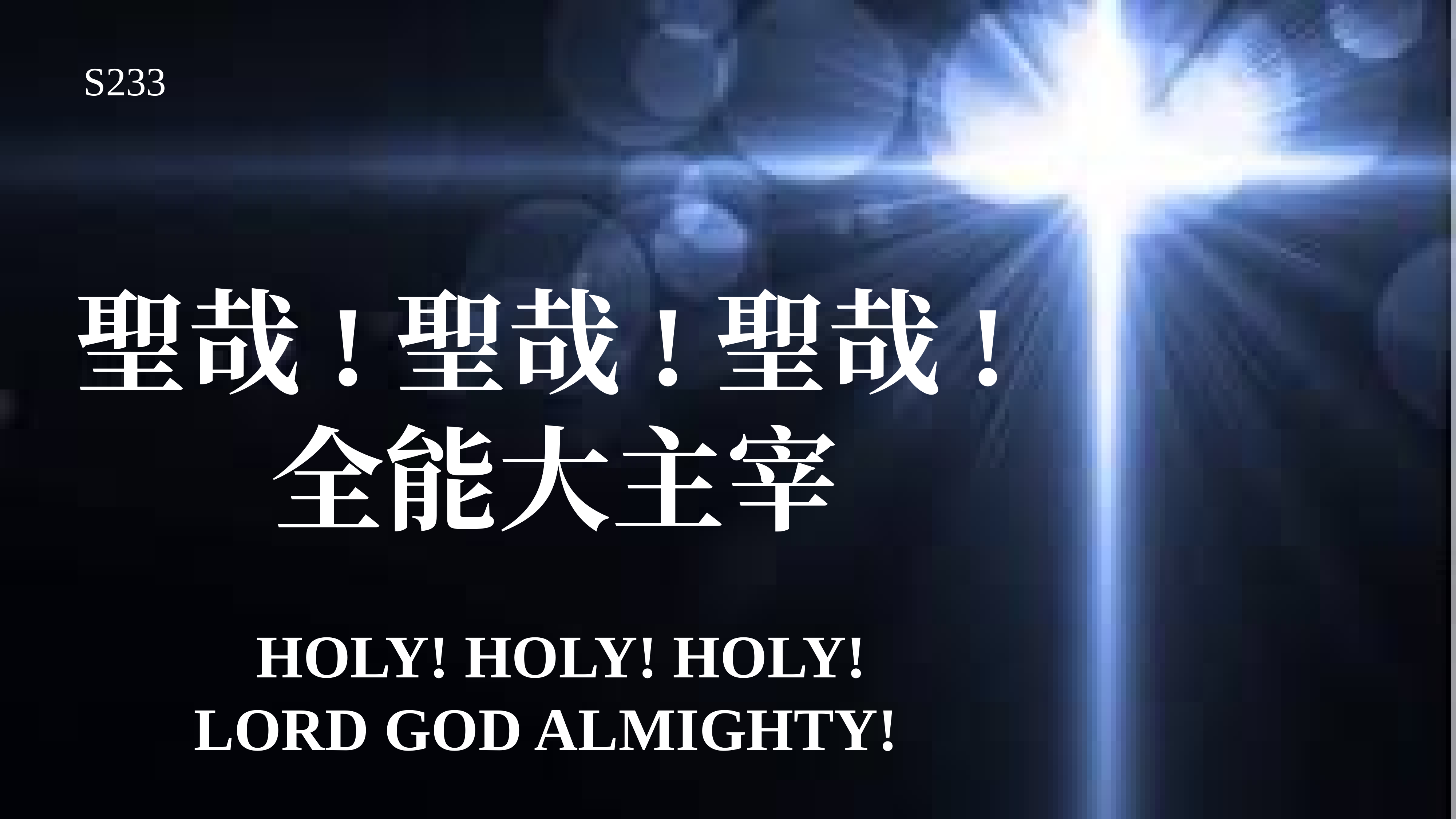

S233
# 聖哉!聖哉!聖哉!
全能大主宰

Holy! Holy! Holy!
Lord God Almighty!